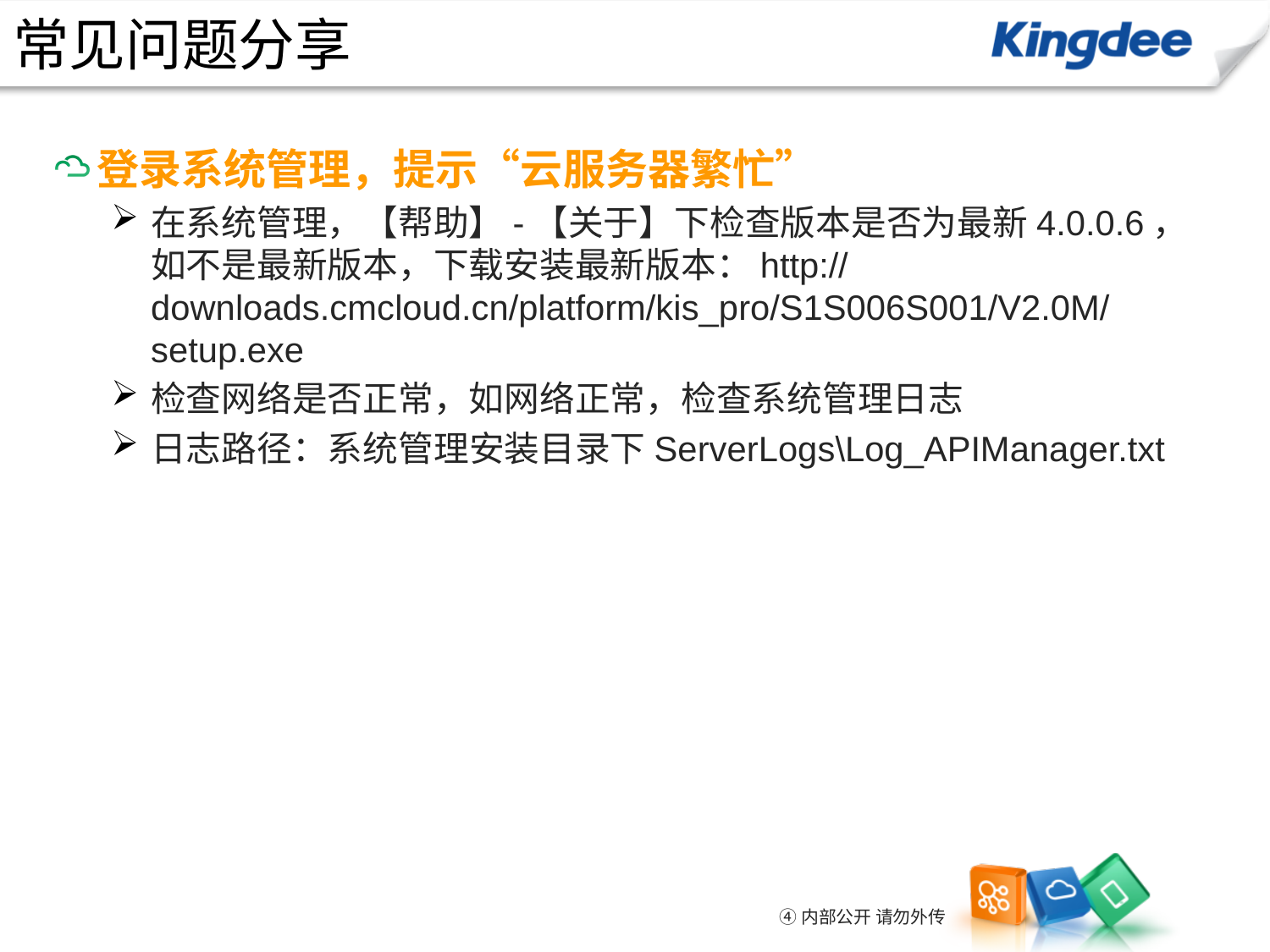

常见问题分享
登录系统管理，提示“云服务器繁忙”
在系统管理，【帮助】-【关于】下检查版本是否为最新4.0.0.6，如不是最新版本，下载安装最新版本：http://downloads.cmcloud.cn/platform/kis_pro/S1S006S001/V2.0M/setup.exe
检查网络是否正常，如网络正常，检查系统管理日志
日志路径：系统管理安装目录下ServerLogs\Log_APIManager.txt